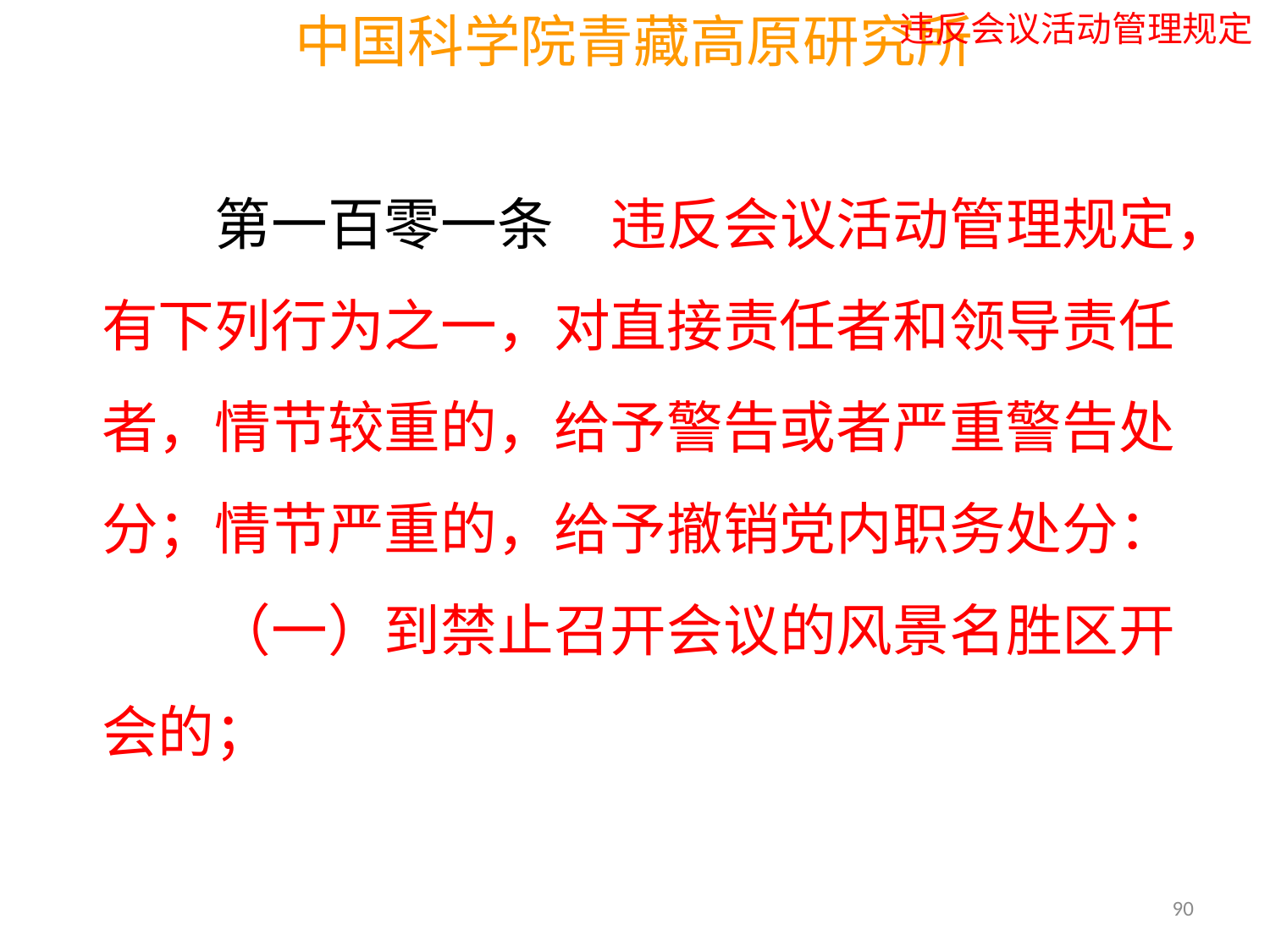

违反会议活动管理规定
　　第一百零一条　违反会议活动管理规定，有下列行为之一，对直接责任者和领导责任者，情节较重的，给予警告或者严重警告处分；情节严重的，给予撤销党内职务处分：
　　（一）到禁止召开会议的风景名胜区开会的；
90